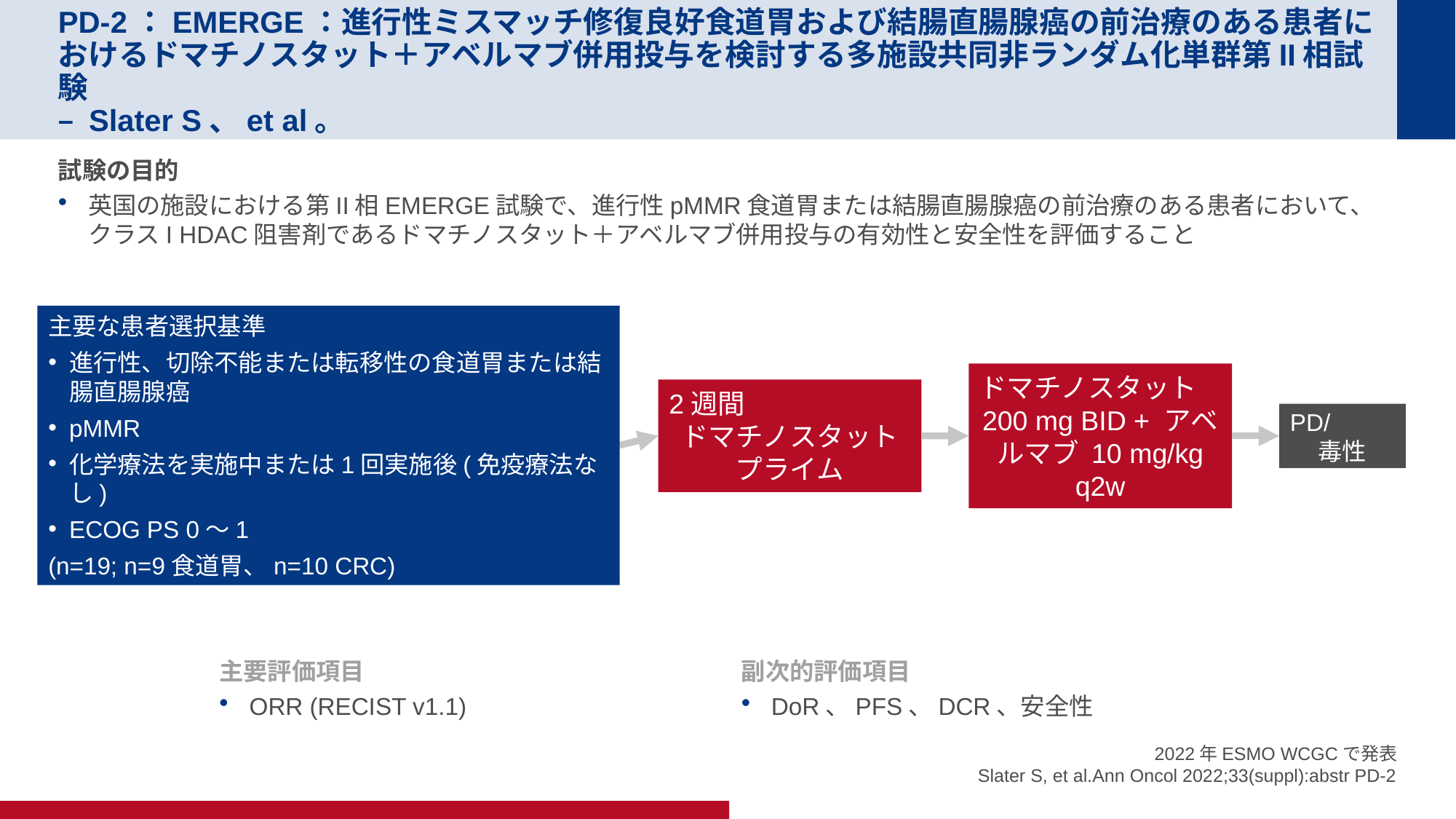

# PD-2：EMERGE：進行性ミスマッチ修復良好食道胃および結腸直腸腺癌の前治療のある患者におけるドマチノスタット＋アベルマブ併用投与を検討する多施設共同非ランダム化単群第II相試験 – Slater S、et al。
試験の目的
英国の施設における第II相EMERGE試験で、進行性pMMR食道胃または結腸直腸腺癌の前治療のある患者において、クラスI HDAC阻害剤であるドマチノスタット＋アベルマブ併用投与の有効性と安全性を評価すること
主要な患者選択基準
進行性、切除不能または転移性の食道胃または結腸直腸腺癌
pMMR
化学療法を実施中または1回実施後(免疫療法なし)
ECOG PS 0～1
(n=19; n=9食道胃、n=10 CRC)
ドマチノスタット
200 mg BID + アベルマブ 10 mg/kg q2w
2週間
ドマチノスタットプライム
PD/
毒性
主要評価項目
ORR (RECIST v1.1)
副次的評価項目
DoR、PFS、DCR、安全性
2022年ESMO WCGCで発表
Slater S, et al.Ann Oncol 2022;33(suppl):abstr PD-2